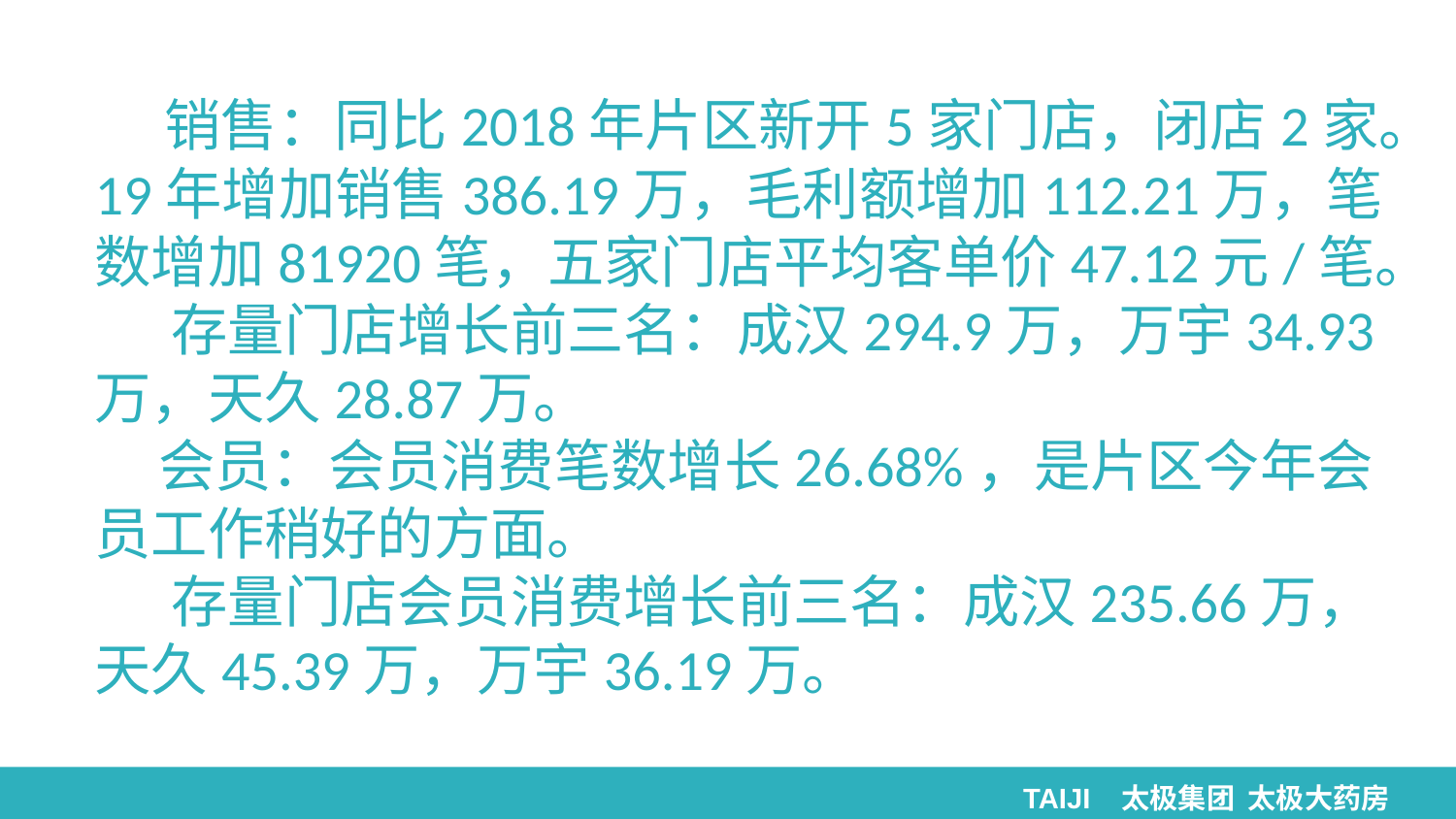

销售：同比2018年片区新开5家门店，闭店2家。19年增加销售386.19万，毛利额增加112.21万，笔数增加81920笔，五家门店平均客单价47.12元/笔。
     存量门店增长前三名：成汉294.9万，万宇34.93万，天久28.87万。
    会员：会员消费笔数增长26.68%，是片区今年会员工作稍好的方面。
     存量门店会员消费增长前三名：成汉235.66万，天久45.39万，万宇36.19万。

TAIJI   太极集团  太极大药房